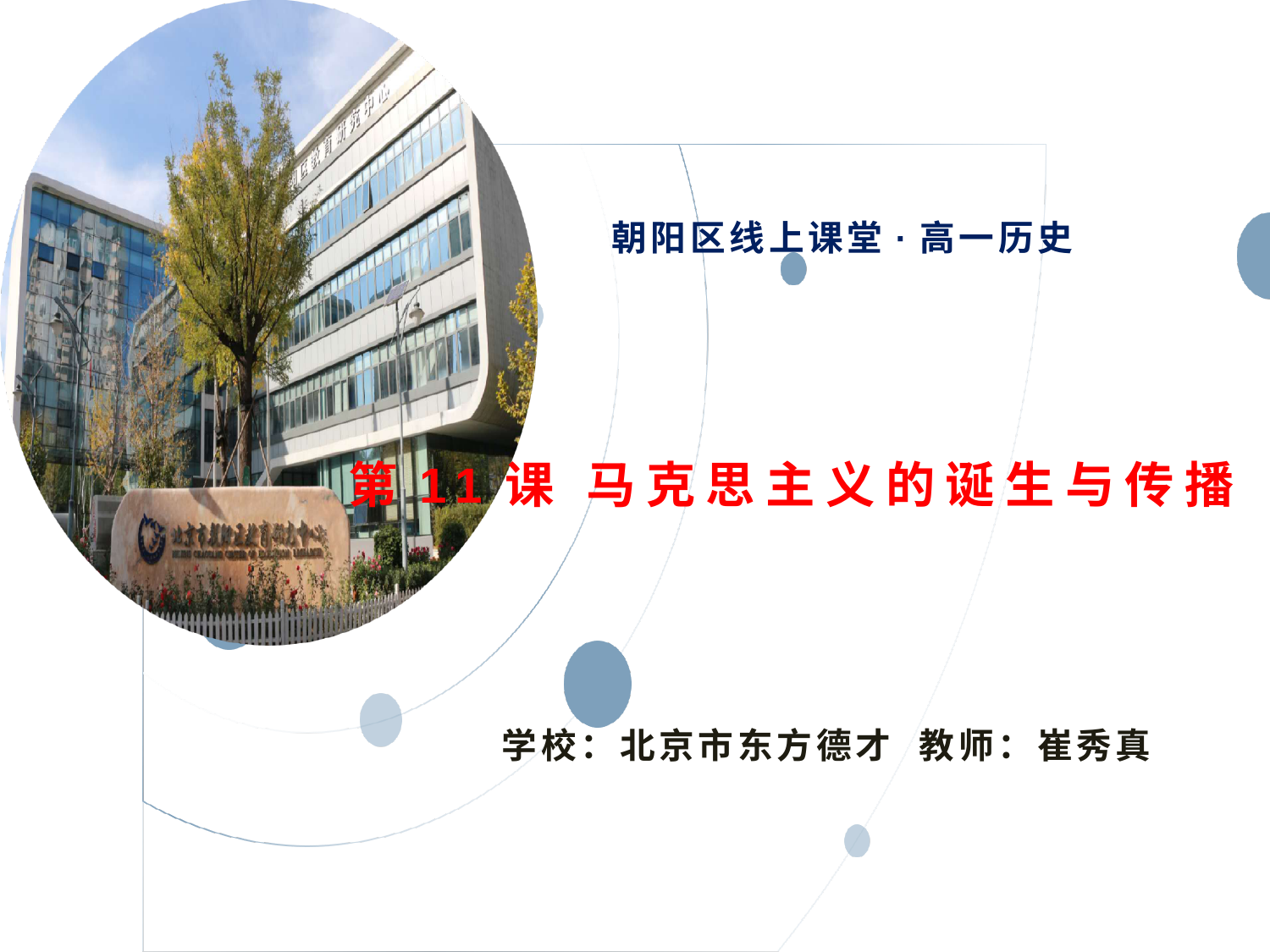

朝阳区线上课堂·高一历史
第11课 马克思主义的诞生与传播

学校：北京市东方德才  教师：崔秀真